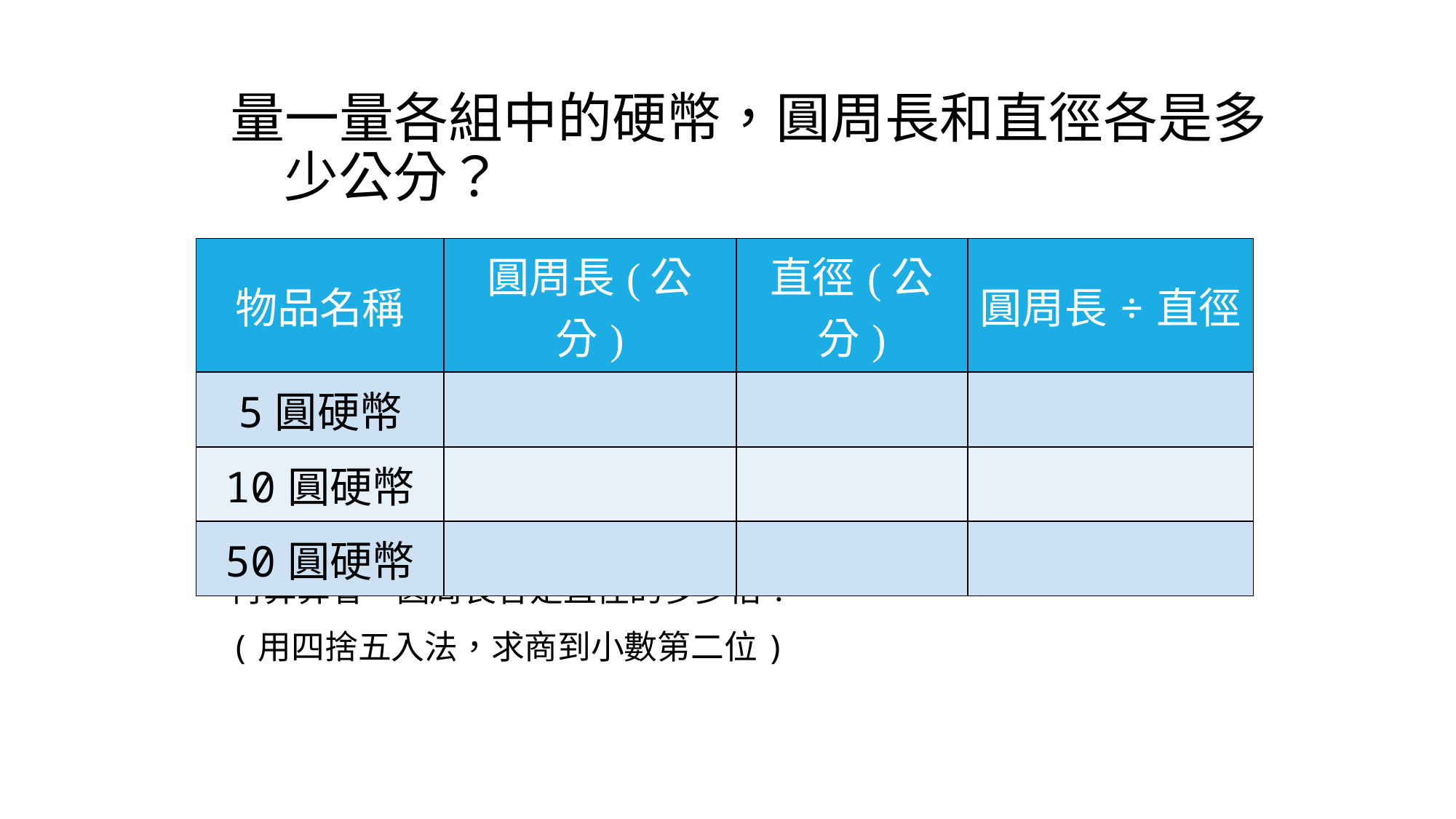

量一量各組中的硬幣，圓周長和直徑各是多少公分？

再算算看，圓周長各是直徑的多少倍？
(用四捨五入法，求商到小數第二位)
| 物品名稱 | 圓周長(公分) | 直徑(公分) | 圓周長÷直徑 |
| --- | --- | --- | --- |
| 5圓硬幣 |  |  |  |
| 10圓硬幣 |  |  |  |
| 50圓硬幣 |  |  |  |